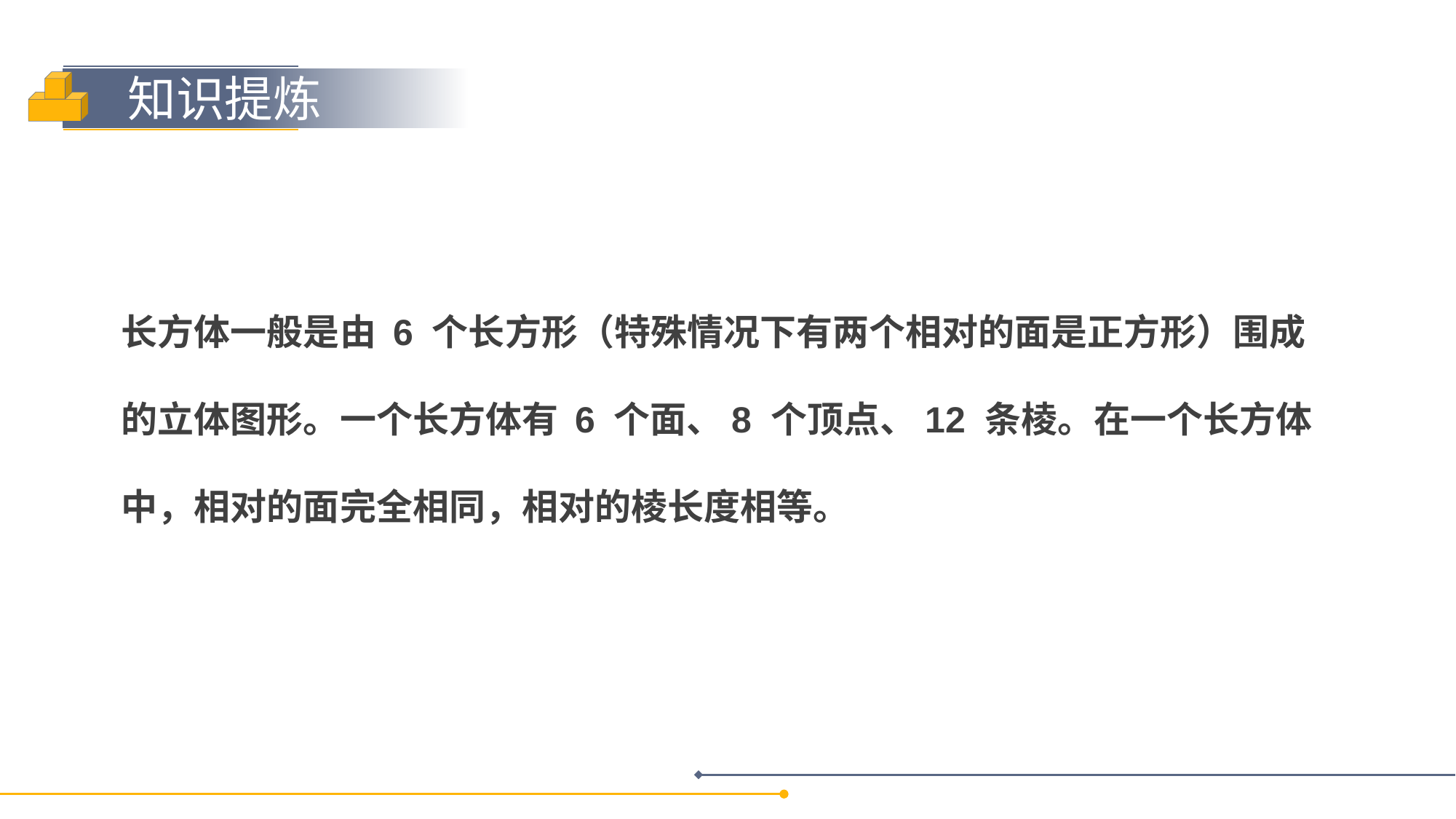

知识提炼
长方体一般是由 6 个长方形（特殊情况下有两个相对的面是正方形）围成的立体图形。一个长方体有 6 个面、8 个顶点、12 条棱。在一个长方体中，相对的面完全相同，相对的棱长度相等。